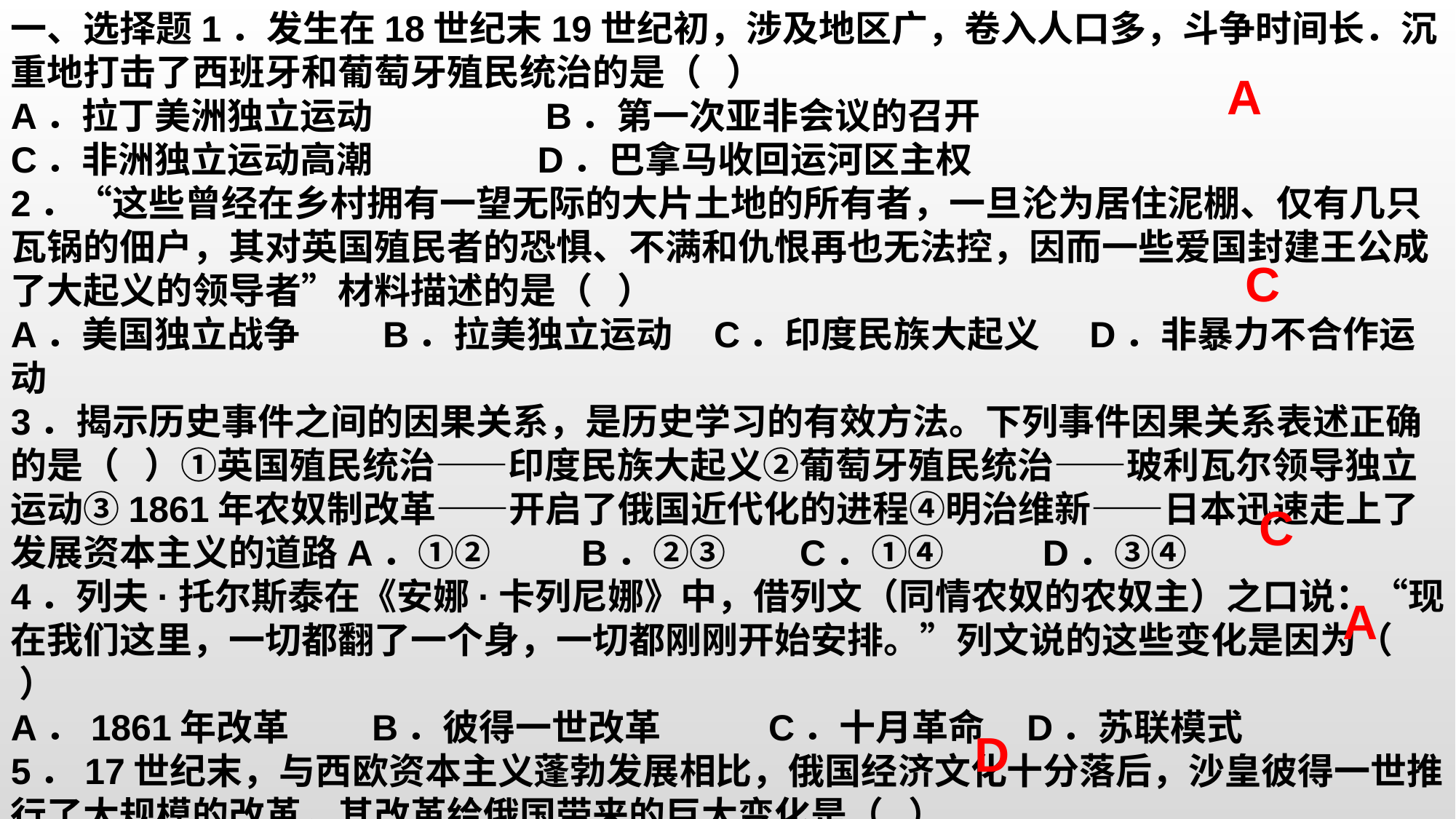

一、选择题1．发生在18世纪末19世纪初，涉及地区广，卷入人口多，斗争时间长．沉重地打击了西班牙和葡萄牙殖民统治的是（   ）
A．拉丁美洲独立运动                    B．第一次亚非会议的召开
C．非洲独立运动高潮                   D．巴拿马收回运河区主权
2．“这些曾经在乡村拥有一望无际的大片土地的所有者，一旦沦为居住泥棚、仅有几只瓦锅的佃户，其对英国殖民者的恐惧、不满和仇恨再也无法控，因而一些爱国封建王公成了大起义的领导者”材料描述的是（   ）
A．美国独立战争         B．拉美独立运动    C．印度民族大起义     D．非暴力不合作运动
3．揭示历史事件之间的因果关系，是历史学习的有效方法。下列事件因果关系表述正确的是（   ）①英国殖民统治——印度民族大起义②葡萄牙殖民统治——玻利瓦尔领导独立运动③1861年农奴制改革——开启了俄国近代化的进程④明治维新——日本迅速走上了发展资本主义的道路A．①②          B．②③        C．①④           D．③④
4．列夫·托尔斯泰在《安娜·卡列尼娜》中，借列文（同情农奴的农奴主）之口说：“现在我们这里，一切都翻了一个身，一切都刚刚开始安排。”列文说的这些变化是因为（   ）
A．1861年改革         B．彼得一世改革            C．十月革命    D．苏联模式
5．17世纪末，与西欧资本主义蓬勃发展相比，俄国经济文化十分落后，沙皇彼得一世推行了大规模的改革，其改革给俄国带来的巨大变化是（   ）
A．废除了封建农奴制度  B．赶上了西欧发展水平
   C．走上了资本主义道路D．开启了俄国现代化进程
A
C
C
A
D